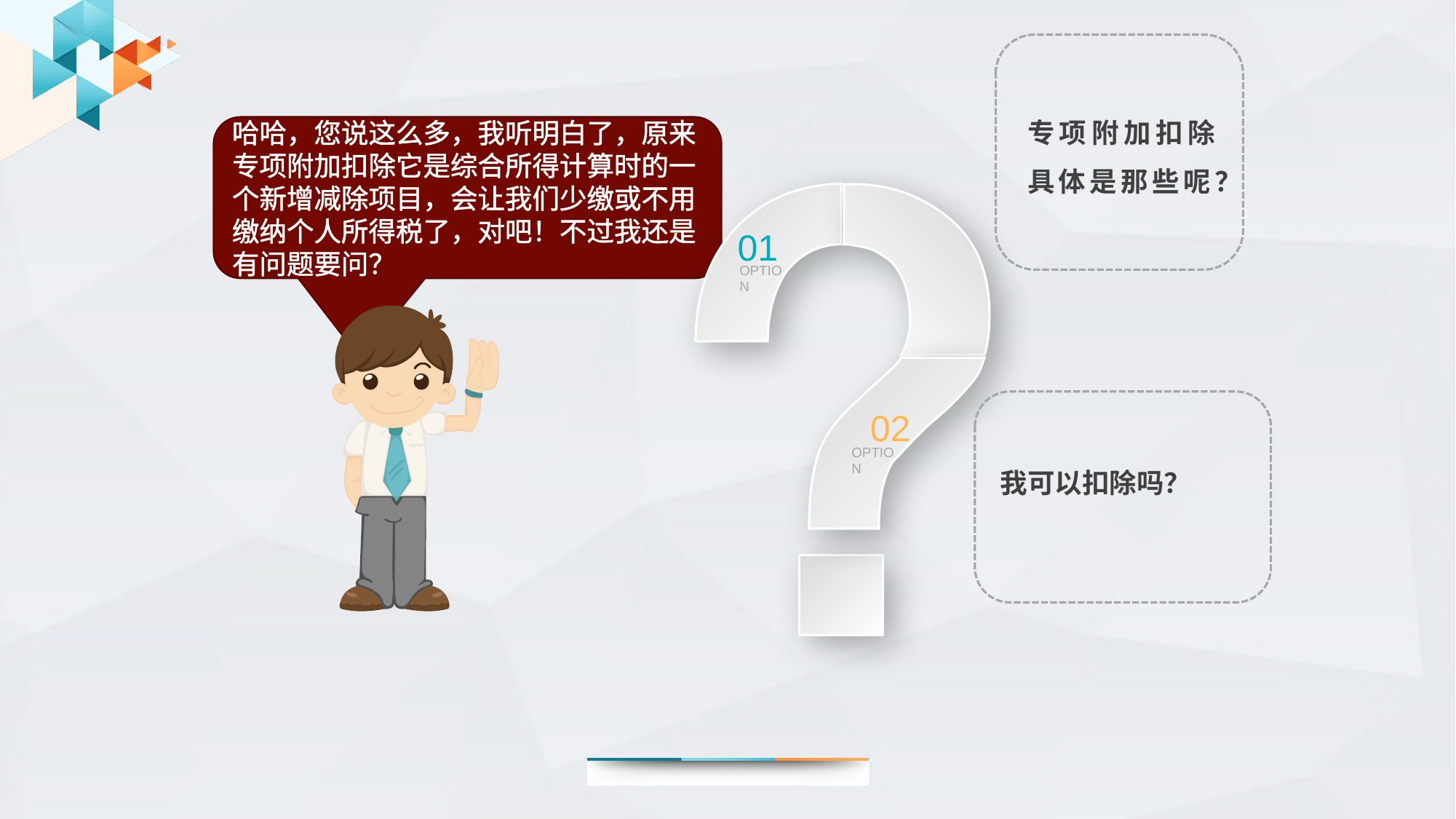

专项附加扣除具体是那些呢？
哈哈，您说这么多，我听明白了，原来专项附加扣除它是综合所得计算时的一个新增减除项目，会让我们少缴或不用缴纳个人所得税了，对吧！不过我还是有问题要问？

01
OPTION

02
OPTION
我可以扣除吗？